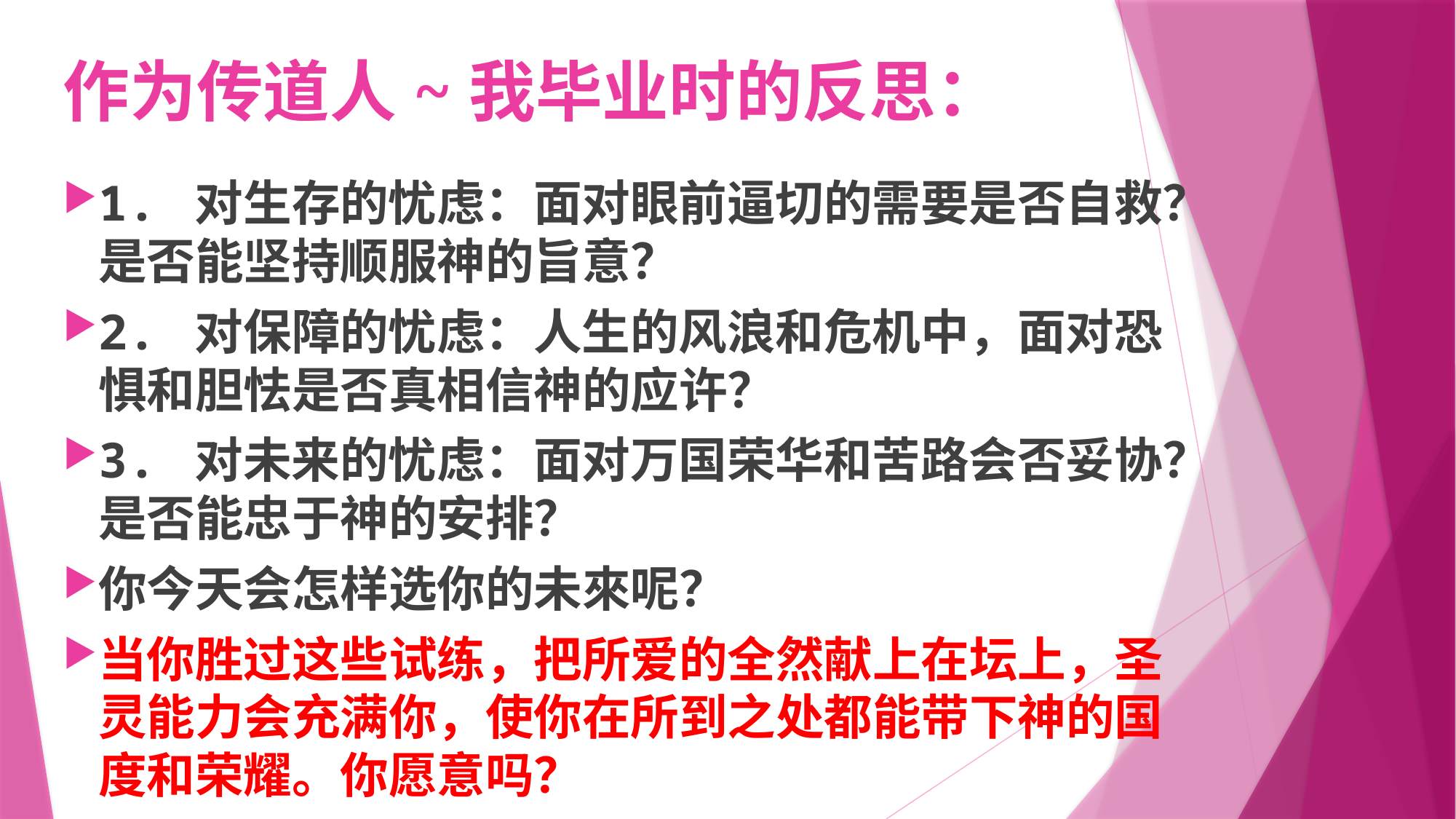

# 作为传道人~我毕业时的反思：
1. 对生存的忧虑：面对眼前逼切的需要是否自救？是否能坚持顺服神的旨意？
2. 对保障的忧虑：人生的风浪和危机中，面对恐惧和胆怯是否真相信神的应许？
3. 对未来的忧虑：面对万国荣华和苦路会否妥协？是否能忠于神的安排？
你今天会怎样选你的未來呢？
当你胜过这些试练，把所爱的全然献上在坛上，圣灵能力会充满你，使你在所到之处都能带下神的国度和荣耀。你愿意吗？